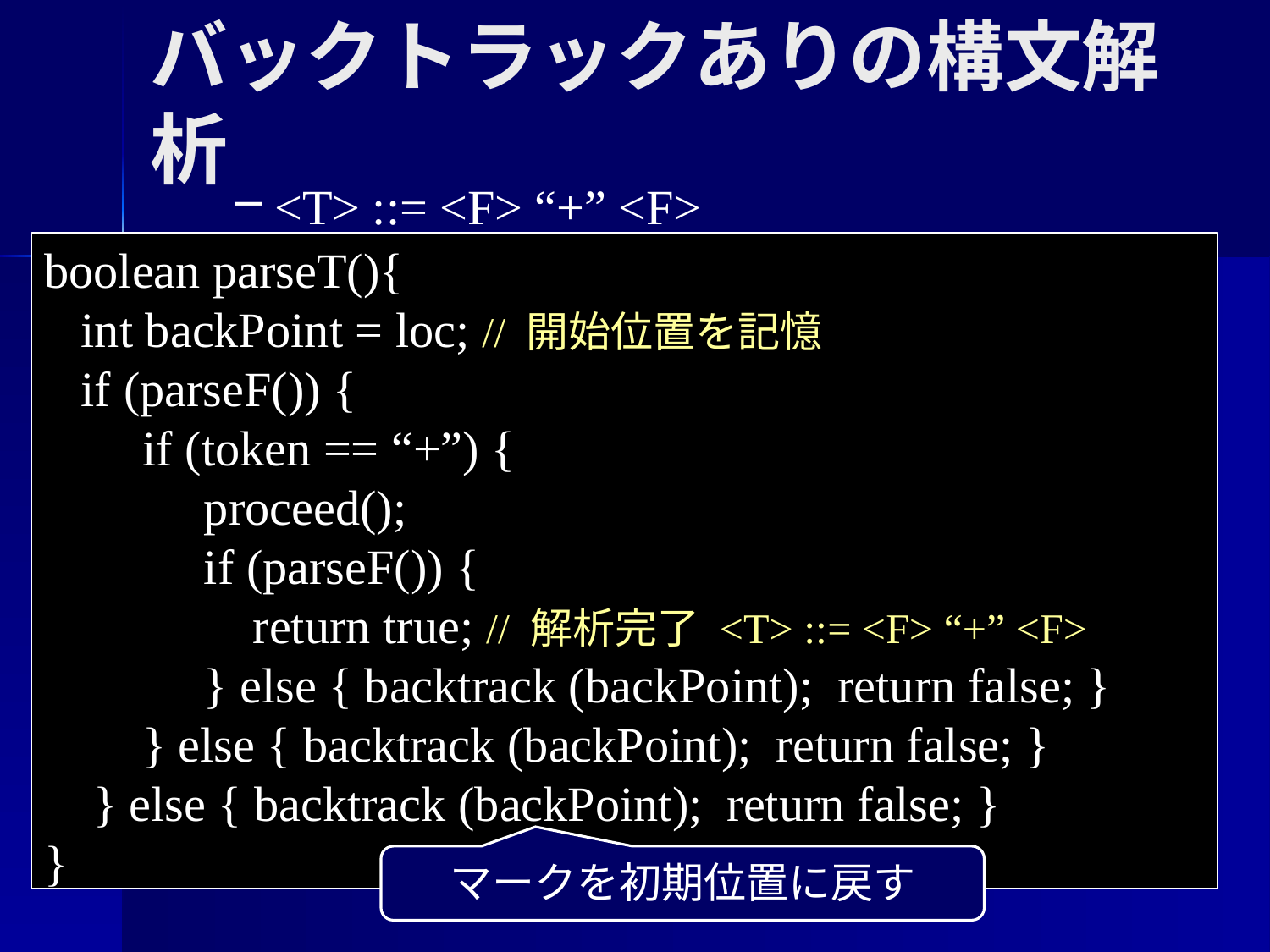

バックトラックありの構文解析
<T> ::= <F> “+” <F>
boolean parseT(){
   int backPoint = loc; // 開始位置を記憶
   if (parseF()) {
        if (token == “+”) {
             proceed();
             if (parseF()) {
                 return true; // 解析完了 <T> ::= <F> “+” <F>
             } else { backtrack (backPoint);  return false; }
        } else { backtrack (backPoint);  return false; }
    } else { backtrack (backPoint);  return false; }
}
マークを初期位置に戻す